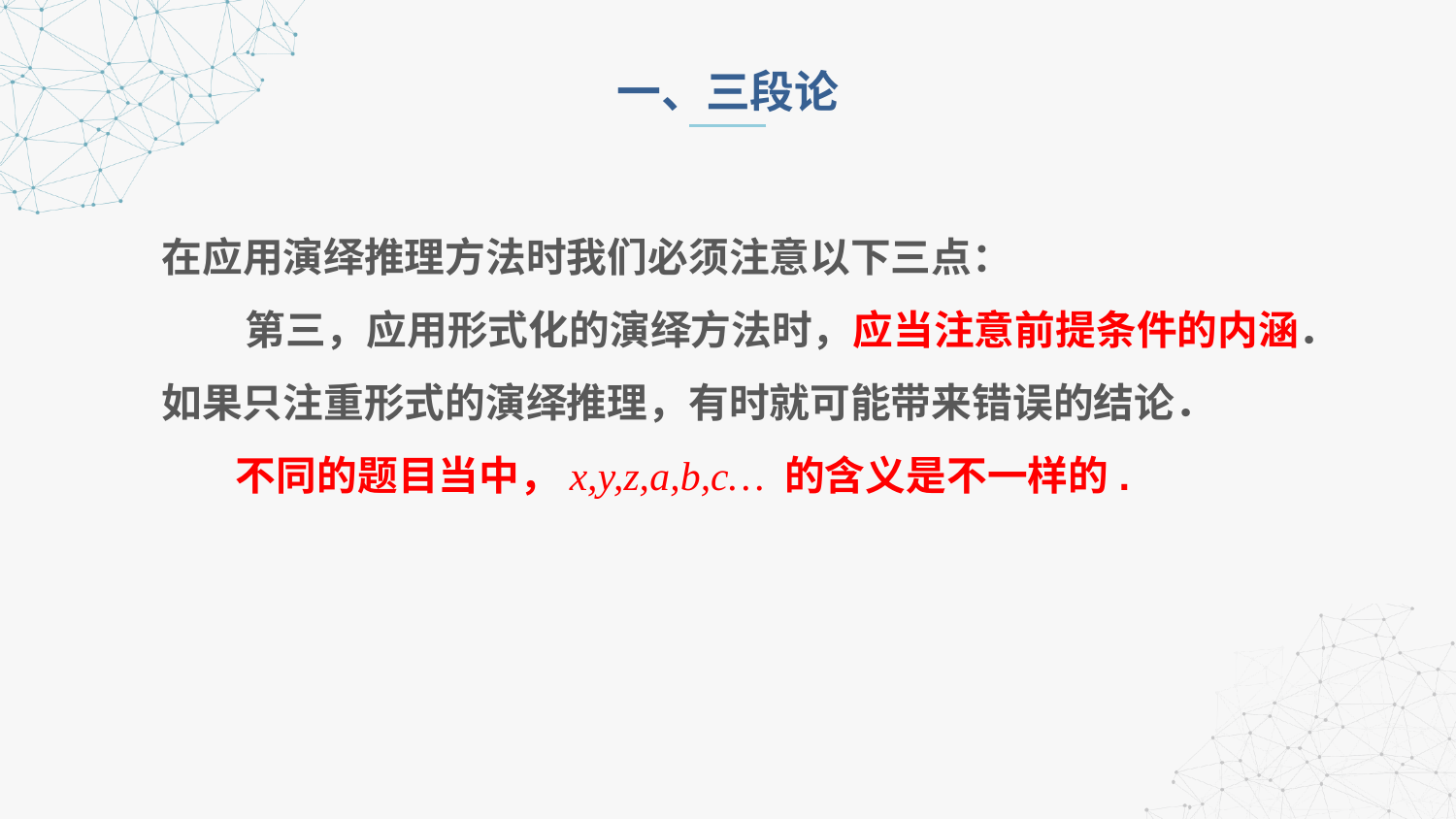

一、三段论
在应用演绎推理方法时我们必须注意以下三点：
        第三，应用形式化的演绎方法时，应当注意前提条件的内涵．如果只注重形式的演绎推理，有时就可能带来错误的结论．
       不同的题目当中，x,y,z,a,b,c… 的含义是不一样的.